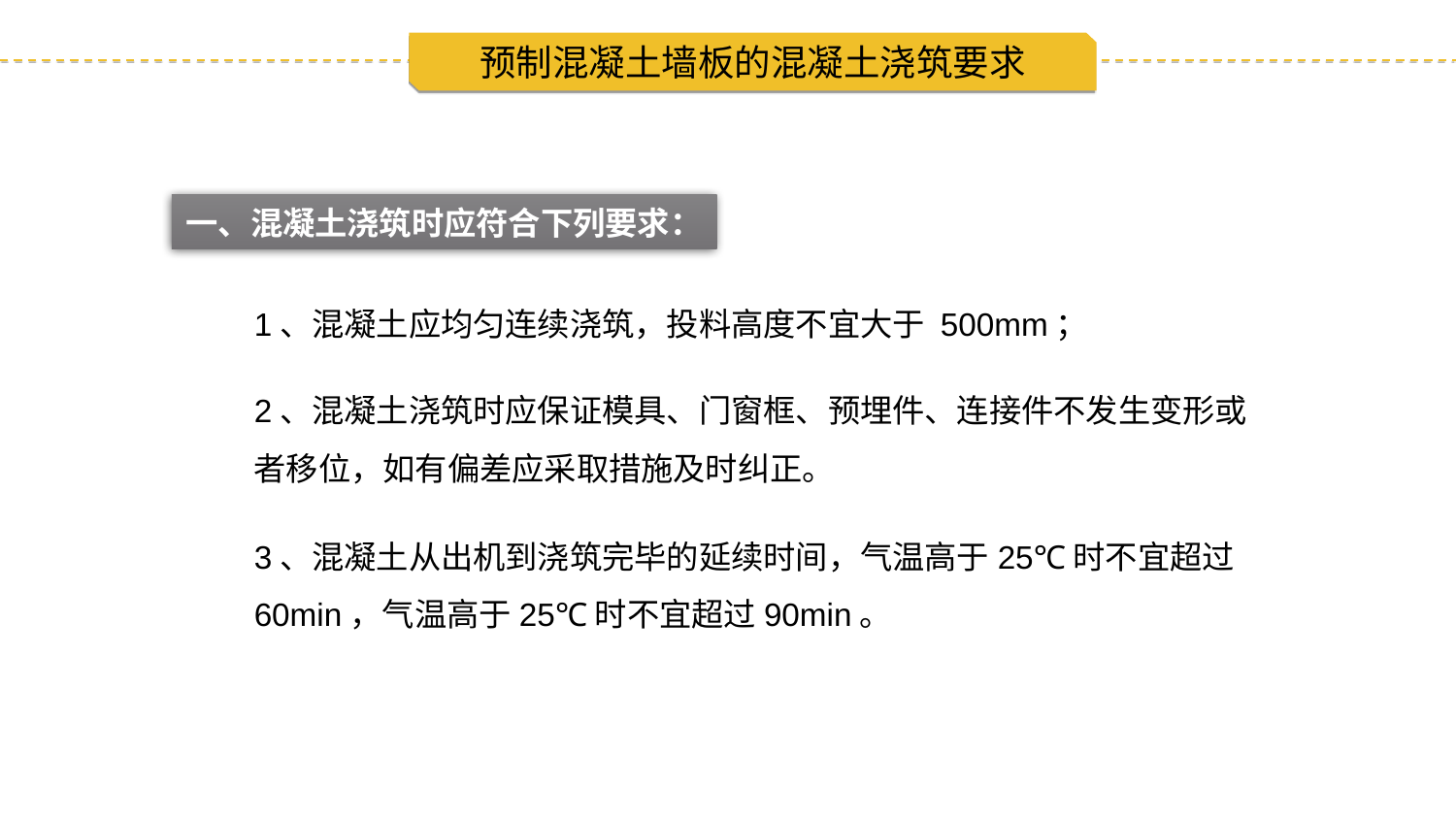

预制混凝土墙板的混凝土浇筑要求
一、混凝土浇筑时应符合下列要求：
1、混凝土应均匀连续浇筑，投料高度不宜大于 500mm；
2、混凝土浇筑时应保证模具、门窗框、预埋件、连接件不发生变形或者移位，如有偏差应采取措施及时纠正。
3、混凝土从出机到浇筑完毕的延续时间，气温高于25℃时不宜超过60min，气温高于25℃时不宜超过90min。